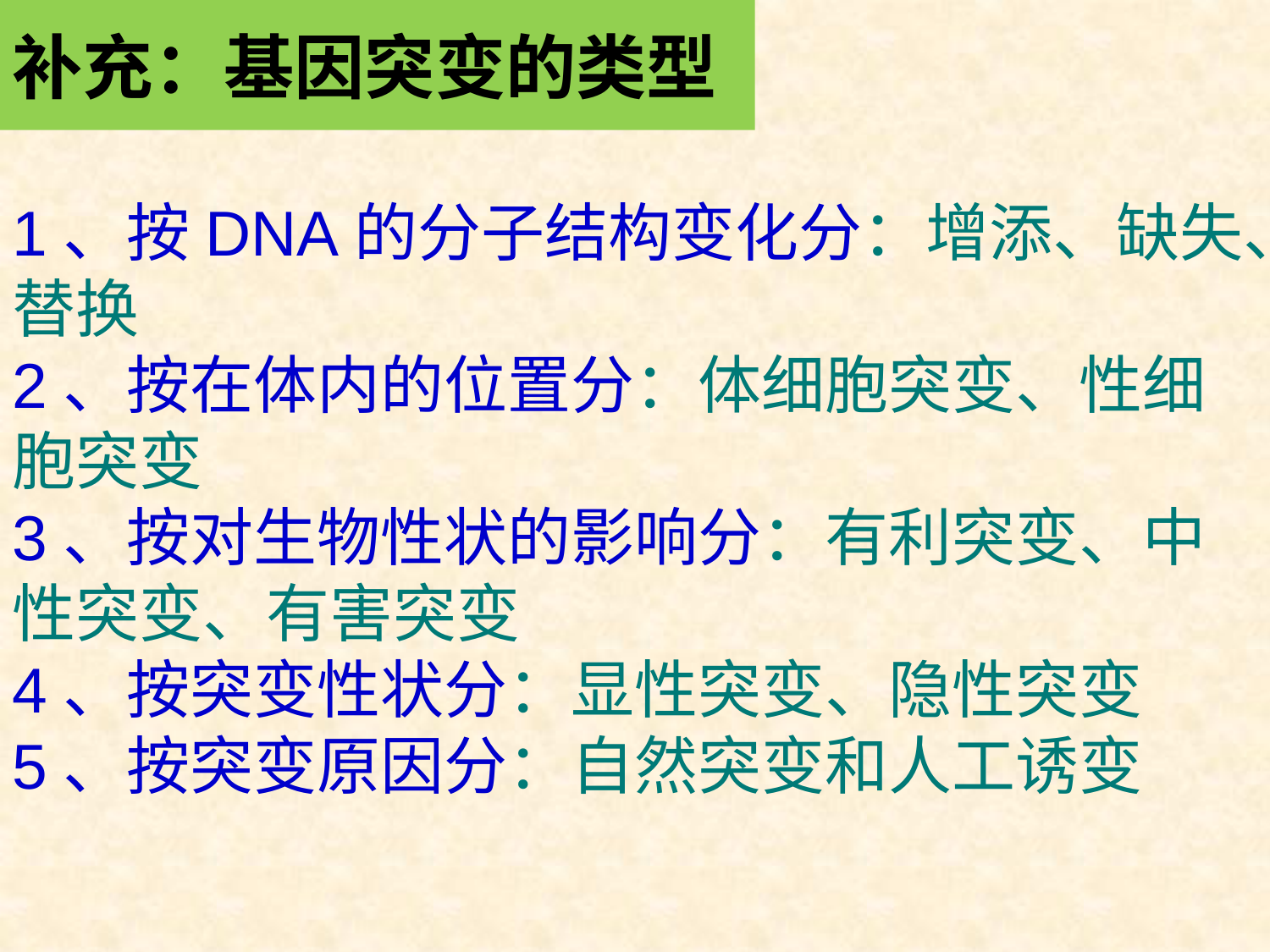

补充：基因突变的类型
1、按DNA的分子结构变化分：增添、缺失、替换
2、按在体内的位置分：体细胞突变、性细胞突变
3、按对生物性状的影响分：有利突变、中性突变、有害突变
4、按突变性状分：显性突变、隐性突变
5、按突变原因分：自然突变和人工诱变